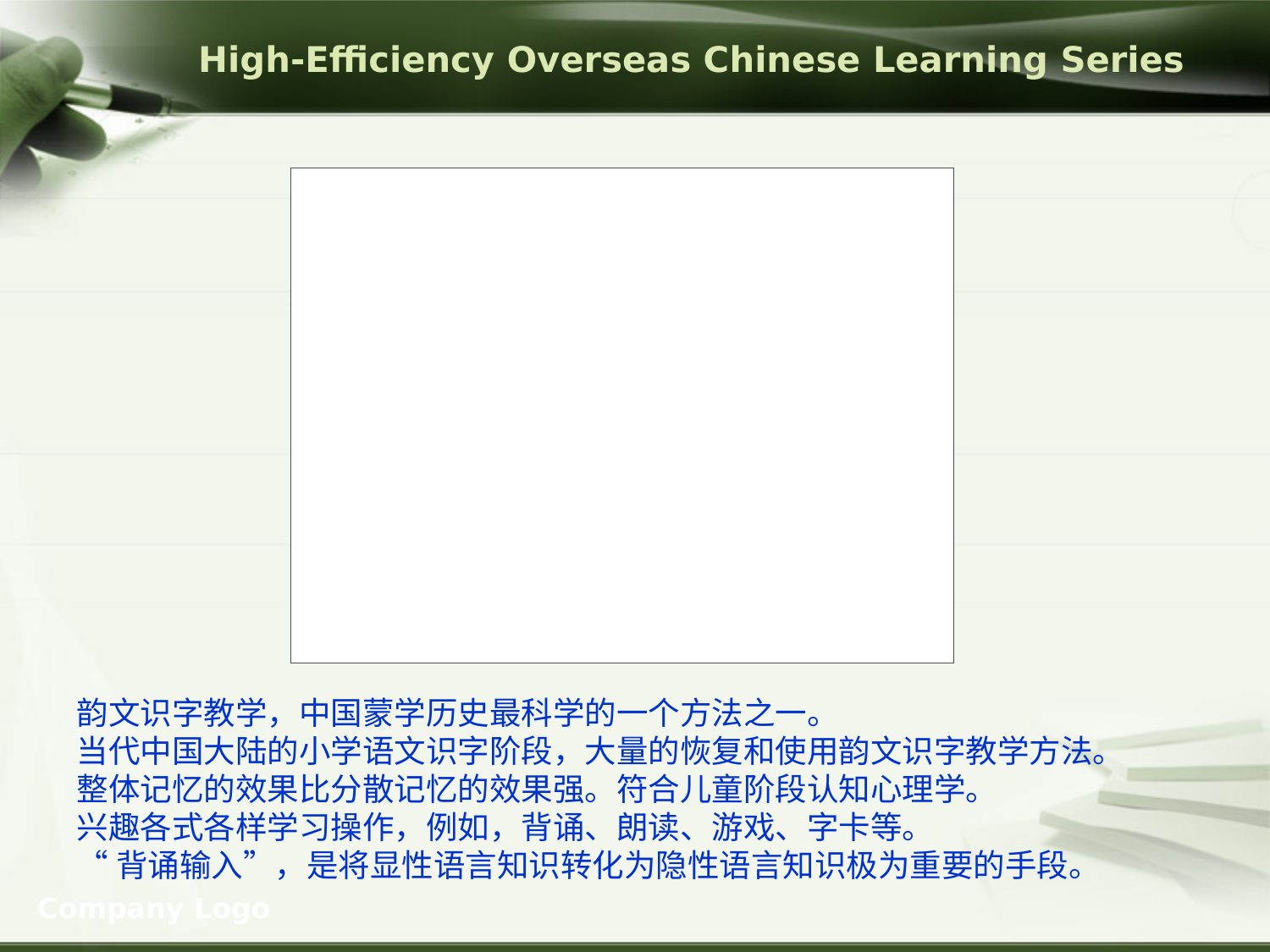

# High-Efficiency Overseas Chinese Learning Series
韵文识字教学，中国蒙学历史最科学的一个方法之一。
当代中国大陆的小学语文识字阶段，大量的恢复和使用韵文识字教学方法。
整体记忆的效果比分散记忆的效果强。符合儿童阶段认知心理学。
兴趣各式各样学习操作，例如，背诵、朗读、游戏、字卡等。
“背诵输入”，是将显性语言知识转化为隐性语言知识极为重要的手段。
Company Logo